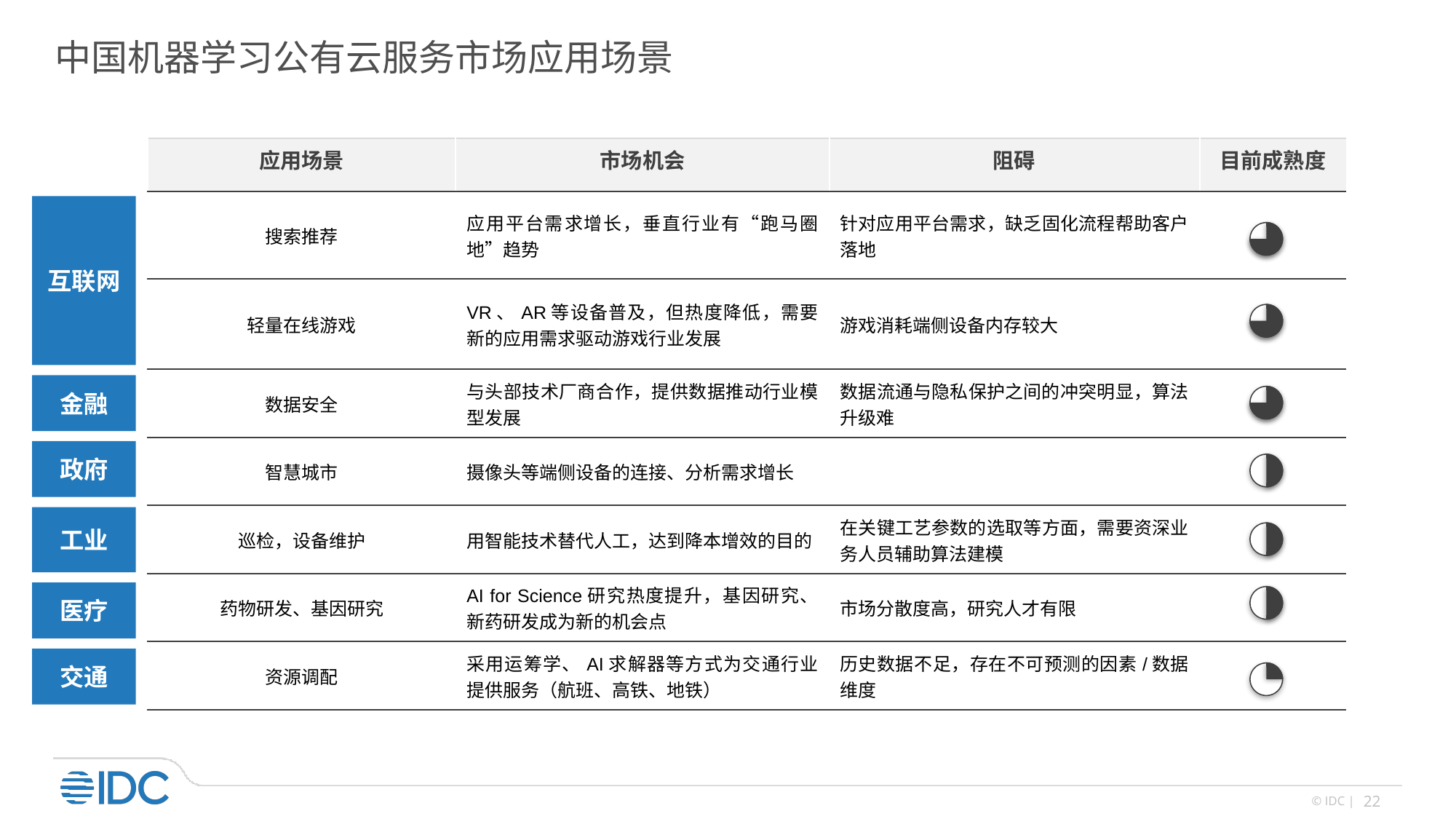

中国机器学习公有云服务市场应用场景
| 应用场景 | 市场机会 | 阻碍 | 目前成熟度 |
| --- | --- | --- | --- |
| 搜索推荐 | 应用平台需求增长，垂直行业有“跑马圈地”趋势 | 针对应用平台需求，缺乏固化流程帮助客户落地 |  |
| 轻量在线游戏 | VR、AR等设备普及，但热度降低，需要新的应用需求驱动游戏行业发展 | 游戏消耗端侧设备内存较大 |  |
| 数据安全 | 与头部技术厂商合作，提供数据推动行业模型发展 | 数据流通与隐私保护之间的冲突明显，算法升级难 |  |
| 智慧城市 | 摄像头等端侧设备的连接、分析需求增长 |  |  |
| 巡检，设备维护 | 用智能技术替代人工，达到降本增效的目的 | 在关键工艺参数的选取等方面，需要资深业务人员辅助算法建模 |  |
| 药物研发、基因研究 | AI for Science研究热度提升，基因研究、新药研发成为新的机会点 | 市场分散度高，研究人才有限 |  |
| 资源调配 | 采用运筹学、AI求解器等方式为交通行业提供服务（航班、高铁、地铁） | 历史数据不足，存在不可预测的因素/数据维度 |  |
互联网

金融

政府

工业

医疗

交通